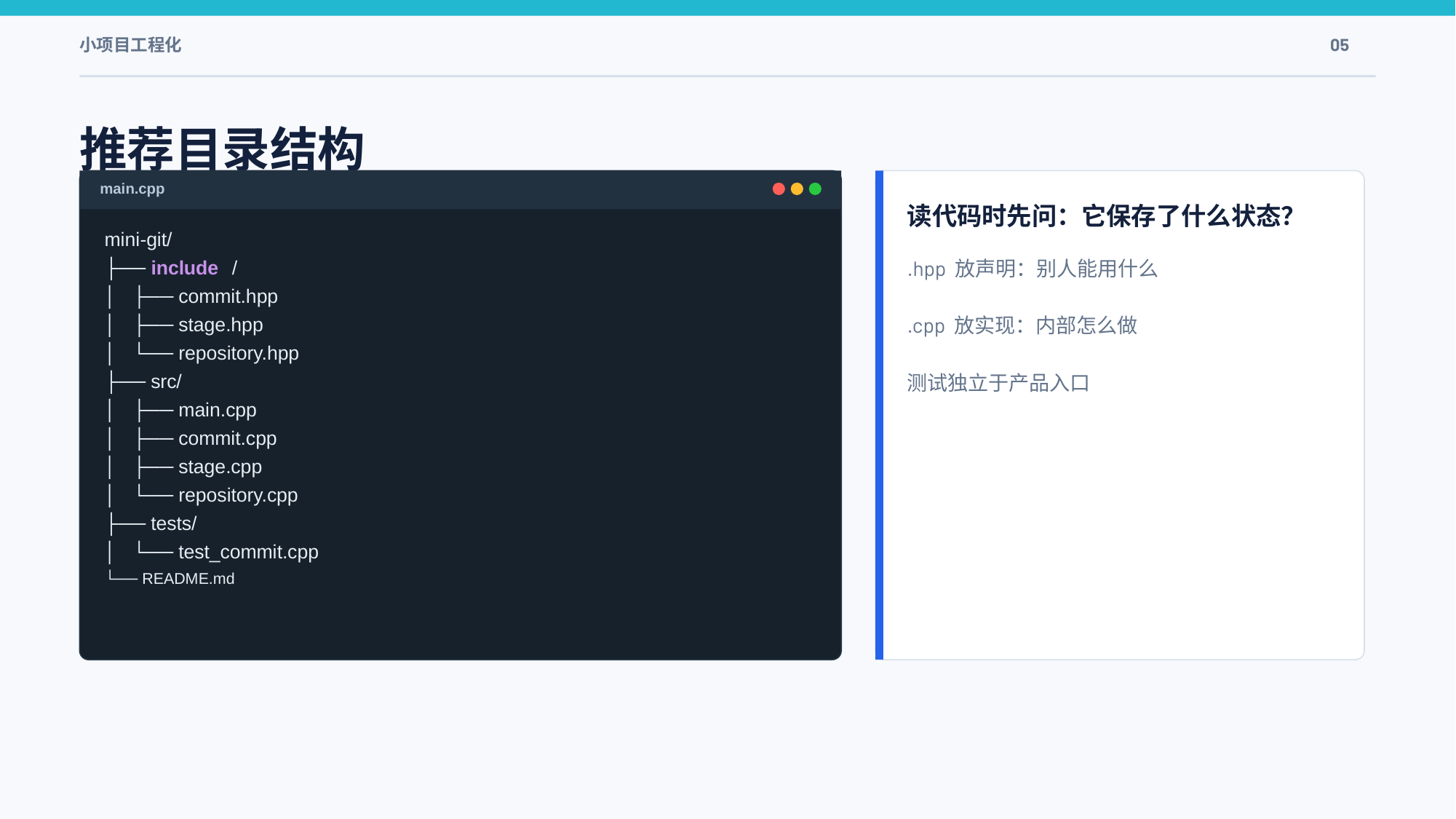

小项目工程化
05

推荐目录结构

main.cpp

读代码时先问：它保存了什么状态？
mini-git/
.hpp 放声明：别人能用什么

.cpp 放实现：内部怎么做

测试独立于产品入口
├──
include
/
│   ├── commit.hpp
│   ├── stage.hpp
│   └── repository.hpp
├── src/
│   ├── main.cpp
│   ├── commit.cpp
│   ├── stage.cpp
│   └── repository.cpp
├── tests/
│   └── test_commit.cpp
└── README.md